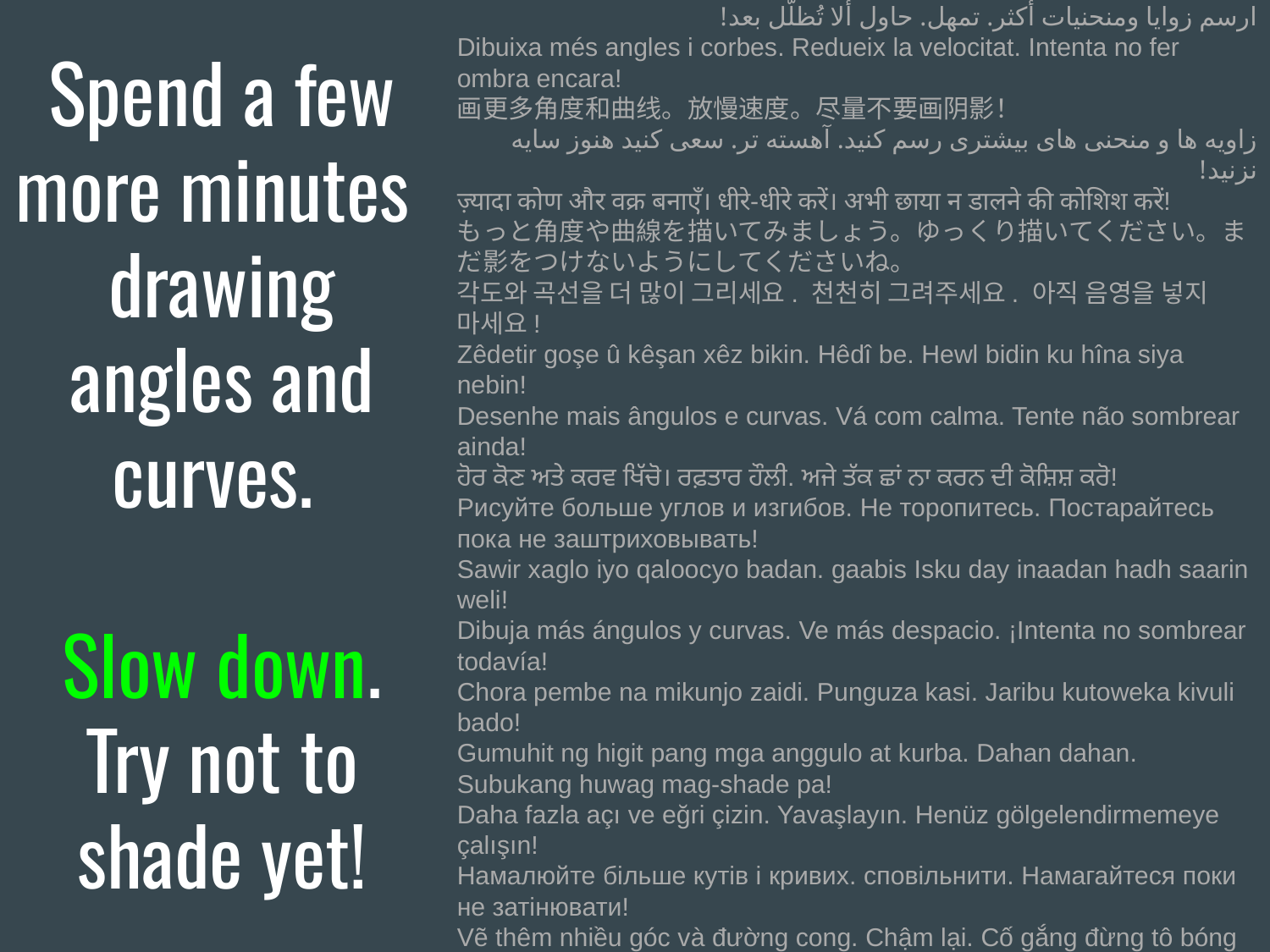

Spend a few more minutes
drawing angles and curves.
Slow down. Try not to shade yet!
ተጨማሪ ማዕዘኖችን እና ኩርባዎችን ይሳሉ። ቀስ በል. እስካሁን ጥላ ላለማድረግ ይሞክሩ!
ارسم زوايا ومنحنيات أكثر. تمهل. حاول ألا تُظلّل بعد!
Dibuixa més angles i corbes. Redueix la velocitat. Intenta no fer ombra encara!
画更多角度和曲线。放慢速度。尽量不要画阴影！
زاویه ها و منحنی های بیشتری رسم کنید. آهسته تر. سعی کنید هنوز سایه نزنید!
ज़्यादा कोण और वक्र बनाएँ। धीरे-धीरे करें। अभी छाया न डालने की कोशिश करें!
もっと角度や曲線を描いてみましょう。ゆっくり描いてください。まだ影をつけないようにしてくださいね。
각도와 곡선을 더 많이 그리세요. 천천히 그려주세요. 아직 음영을 넣지 마세요!
Zêdetir goşe û kêşan xêz bikin. Hêdî be. Hewl bidin ku hîna siya nebin!
Desenhe mais ângulos e curvas. Vá com calma. Tente não sombrear ainda!
ਹੋਰ ਕੋਣ ਅਤੇ ਕਰਵ ਖਿੱਚੋ। ਰਫ਼ਤਾਰ ਹੌਲੀ. ਅਜੇ ਤੱਕ ਛਾਂ ਨਾ ਕਰਨ ਦੀ ਕੋਸ਼ਿਸ਼ ਕਰੋ!
Рисуйте больше углов и изгибов. Не торопитесь. Постарайтесь пока не заштриховывать!
Sawir xaglo iyo qaloocyo badan. gaabis Isku day inaadan hadh saarin weli!
Dibuja más ángulos y curvas. Ve más despacio. ¡Intenta no sombrear todavía!
Chora pembe na mikunjo zaidi. Punguza kasi. Jaribu kutoweka kivuli bado!
Gumuhit ng higit pang mga anggulo at kurba. Dahan dahan. Subukang huwag mag-shade pa!
Daha fazla açı ve eğri çizin. Yavaşlayın. Henüz gölgelendirmemeye çalışın!
Намалюйте більше кутів і кривих. сповільнити. Намагайтеся поки не затінювати!
Vẽ thêm nhiều góc và đường cong. Chậm lại. Cố gắng đừng tô bóng vội!